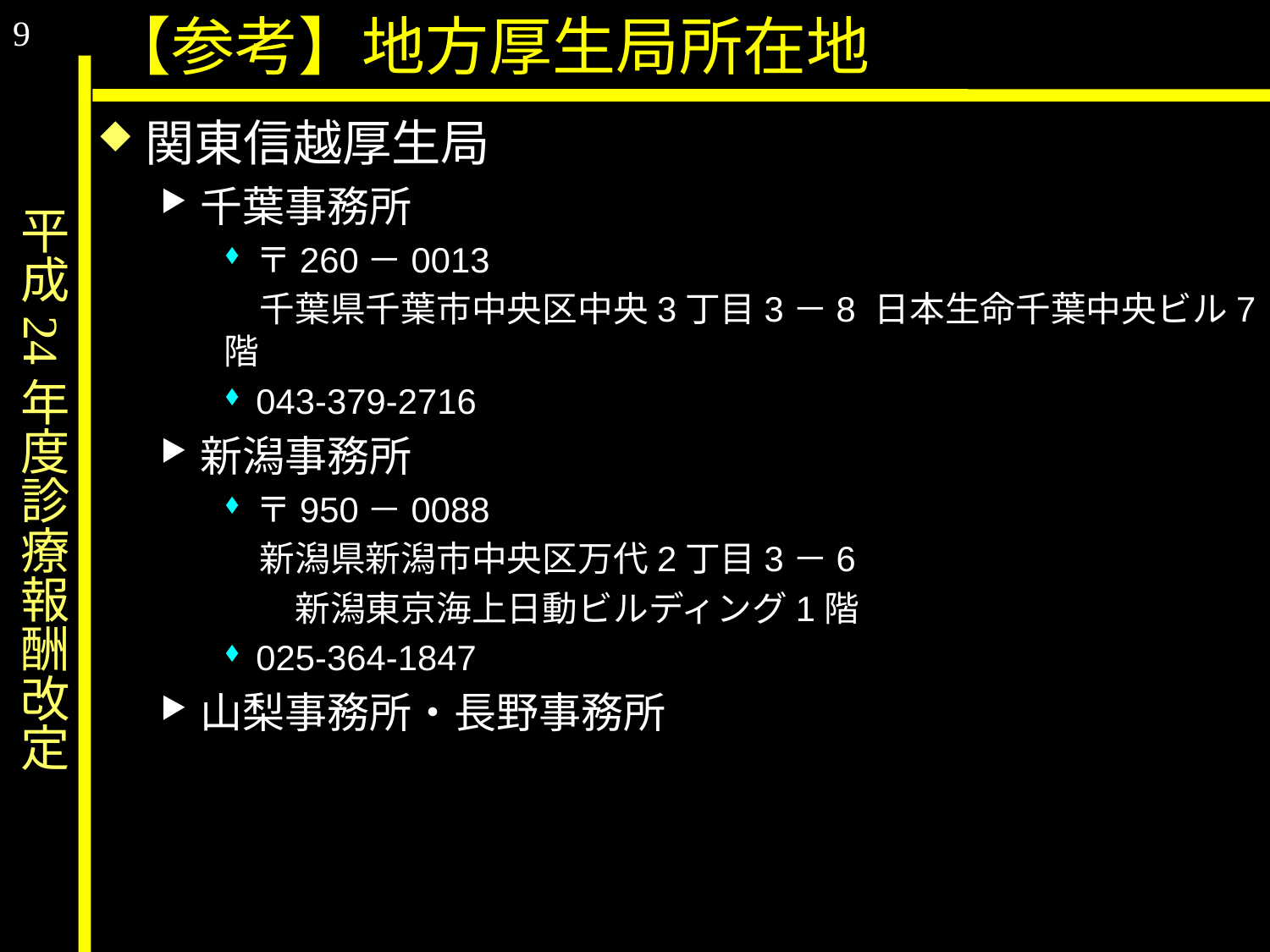

9
【参考】地方厚生局所在地

関東信越厚生局
千葉事務所
〒260－0013
　千葉県千葉市中央区中央3丁目3－8 日本生命千葉中央ビル7階
043-379-2716
新潟事務所
〒950－0088
　新潟県新潟市中央区万代2丁目3－6
　　新潟東京海上日動ビルディング1階
025-364-1847
山梨事務所・長野事務所

# 平成24年度診療報酬改定